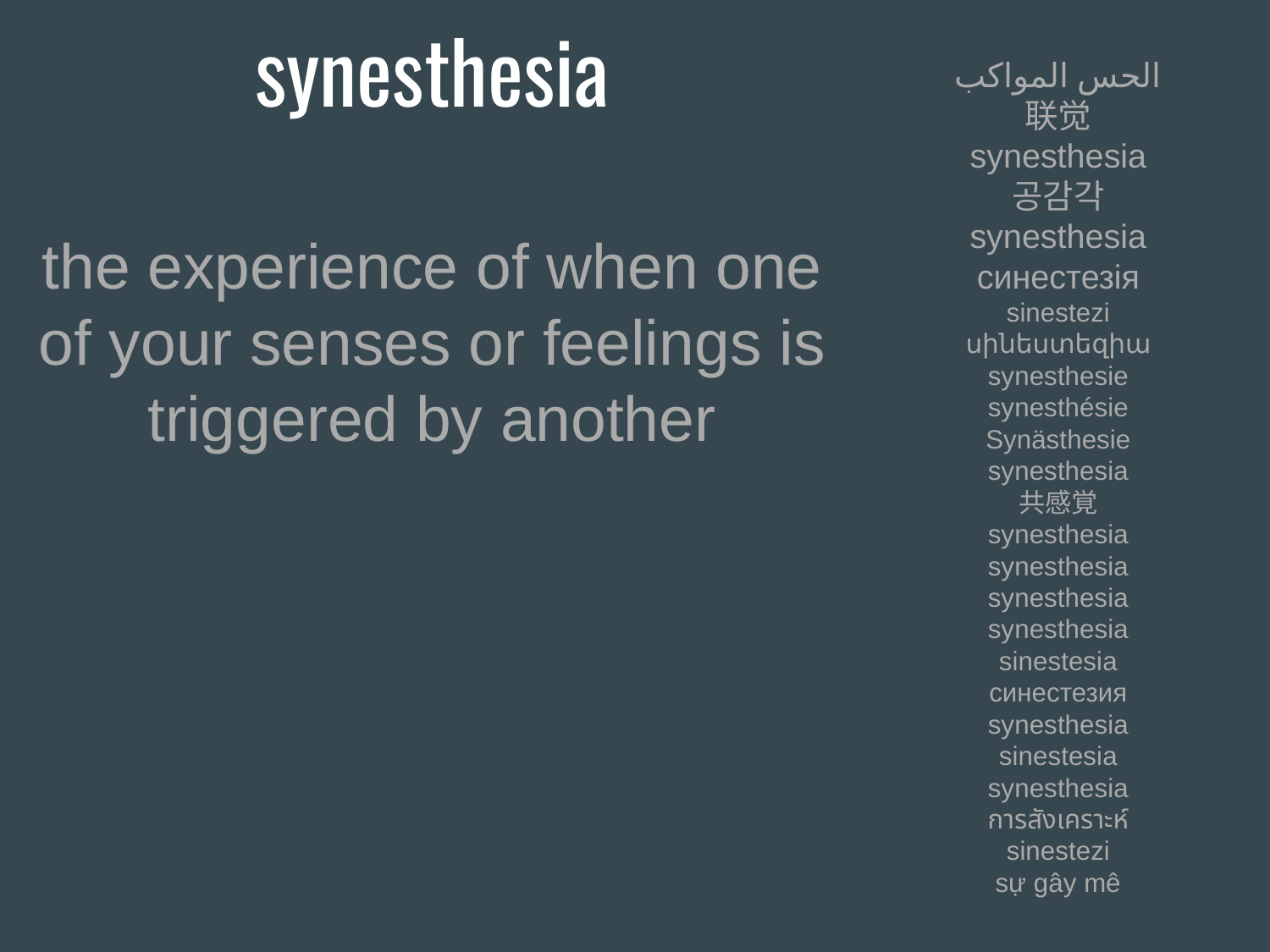

synesthesia

the experience of when one of your senses or feelings is triggered by another
الحس المواكب
联觉
synesthesia
공감각
synesthesia
синестезія
sinestezi
սինեստեզիա
synesthesie
synesthésie
Synästhesie
synesthesia
共感覚
synesthesia
synesthesia
synesthesia
synesthesia
sinestesia
синестезия
synesthesia
sinestesia
synesthesia
การสังเคราะห์
sinestezi
sự gây mê